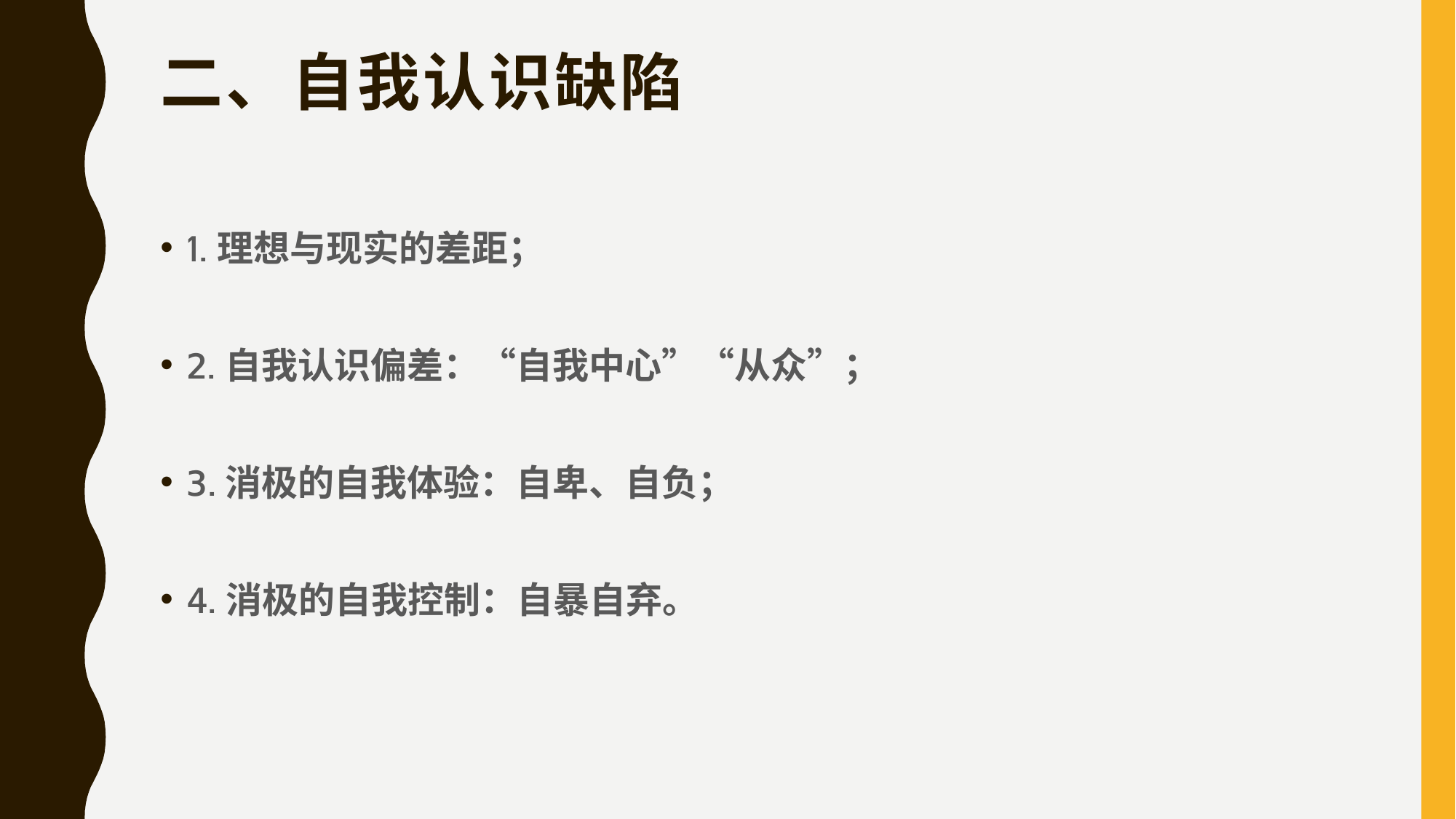

# 二、自我认识缺陷
1.理想与现实的差距；

2.自我认识偏差：“自我中心”“从众”；

3.消极的自我体验：自卑、自负；

4.消极的自我控制：自暴自弃。